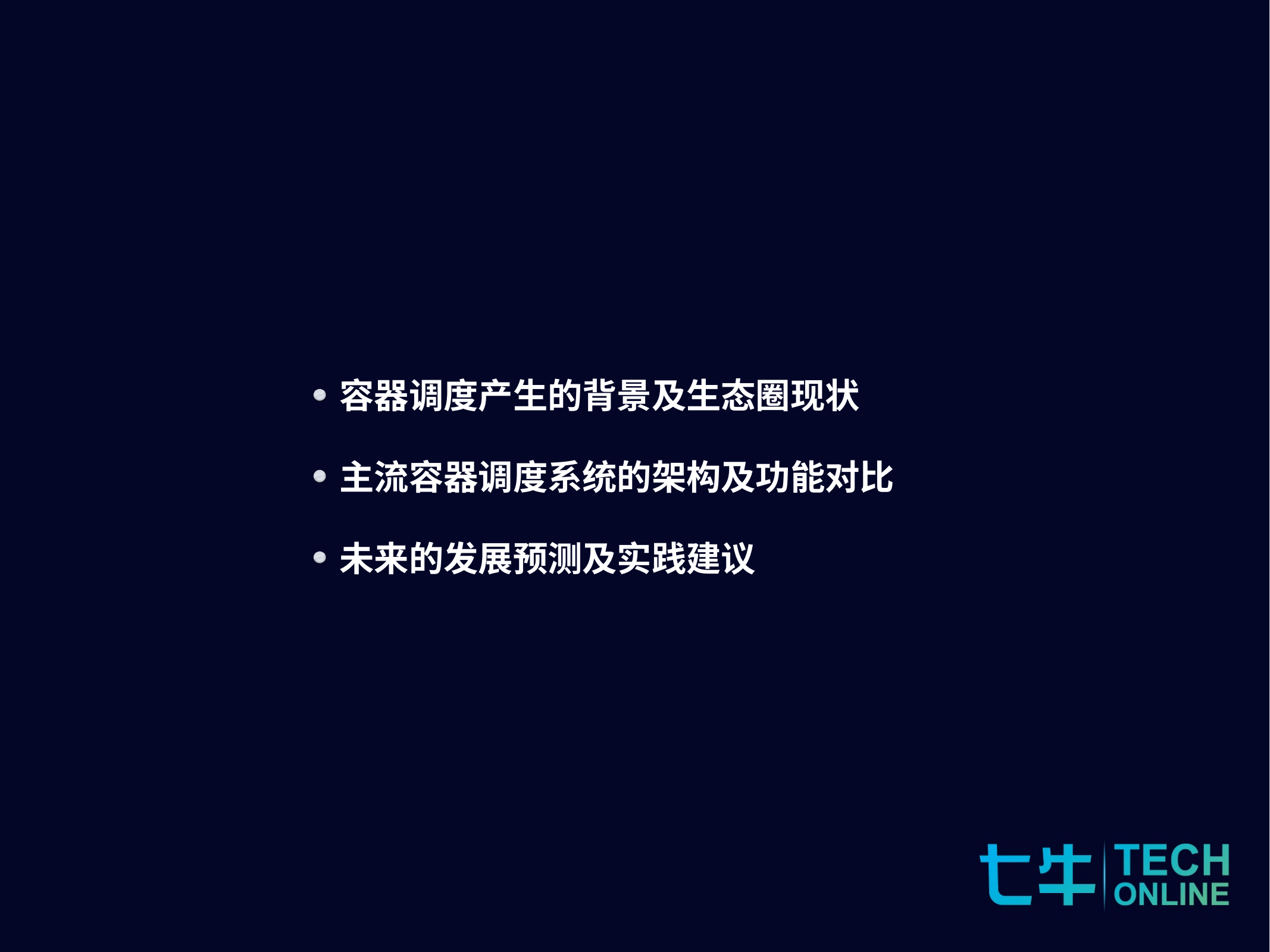

容器调度产生的背景及生态圈现状
主流容器调度系统的架构及功能对比
未来的发展预测及实践建议